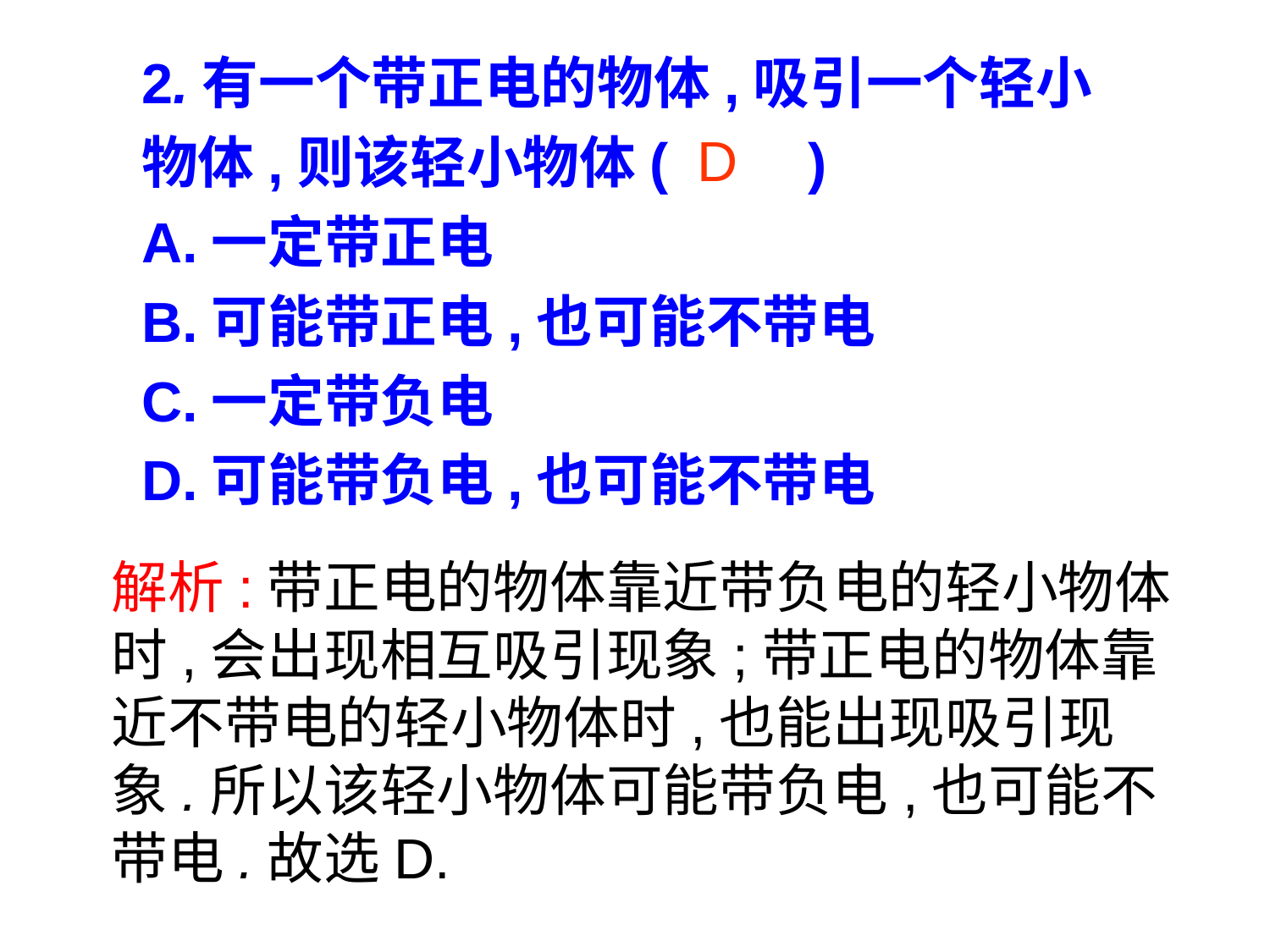

2.有一个带正电的物体,吸引一个轻小物体,则该轻小物体	(　　)
A.一定带正电
B.可能带正电,也可能不带电
C.一定带负电
D.可能带负电,也可能不带电
D
解析:带正电的物体靠近带负电的轻小物体时,会出现相互吸引现象;带正电的物体靠近不带电的轻小物体时,也能出现吸引现象.所以该轻小物体可能带负电,也可能不带电.故选D.